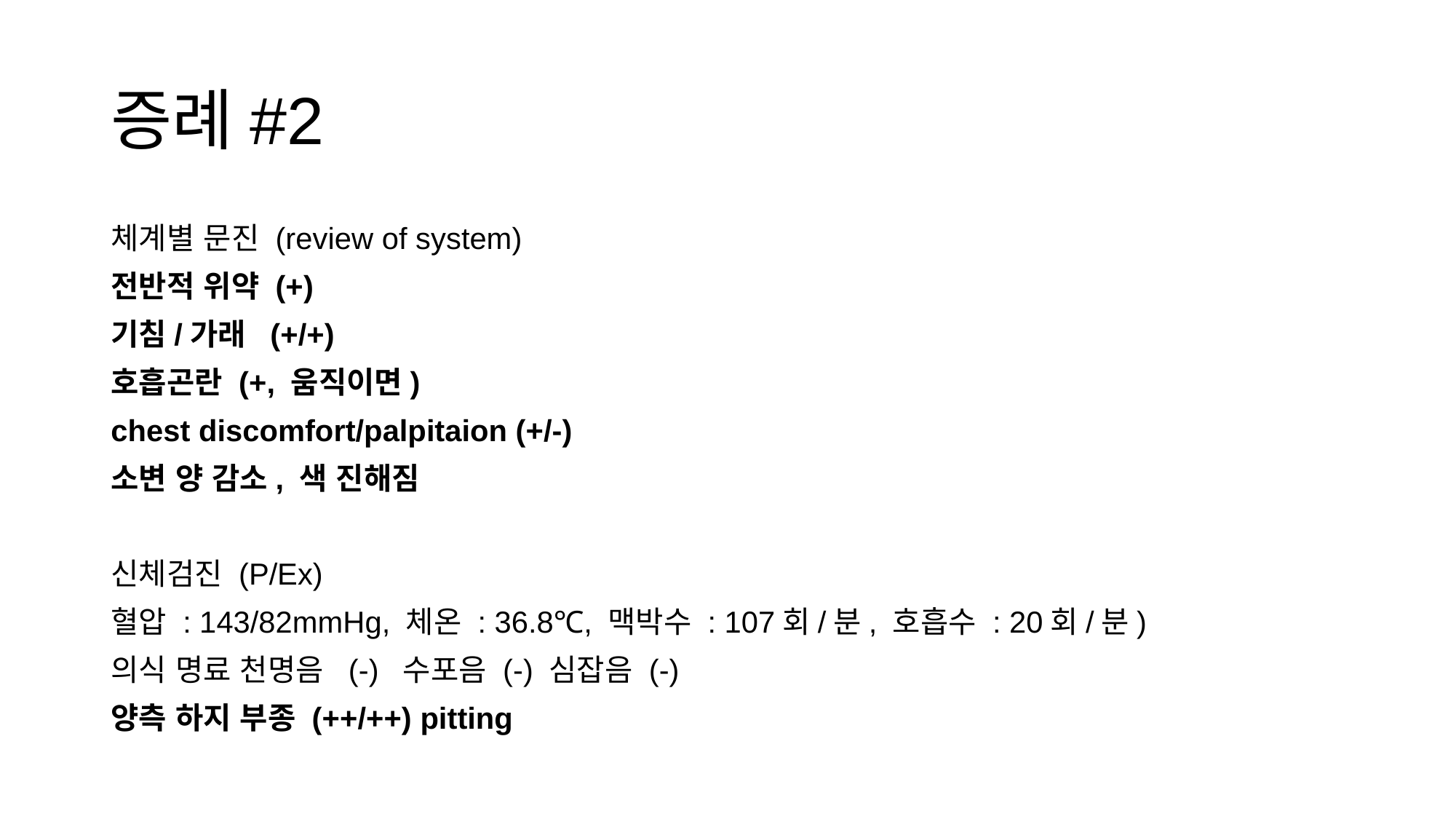

# 증례#2
체계별 문진 (review of system)
전반적 위약 (+)
기침/가래  (+/+)
호흡곤란 (+, 움직이면)
chest discomfort/palpitaion (+/-)
소변 양 감소, 색 진해짐

신체검진 (P/Ex)
혈압 : 143/82mmHg, 체온 : 36.8℃, 맥박수 : 107회/분, 호흡수 : 20회/분)
의식 명료 천명음  (-)  수포음 (-) 심잡음 (-)
양측 하지 부종 (++/++) pitting